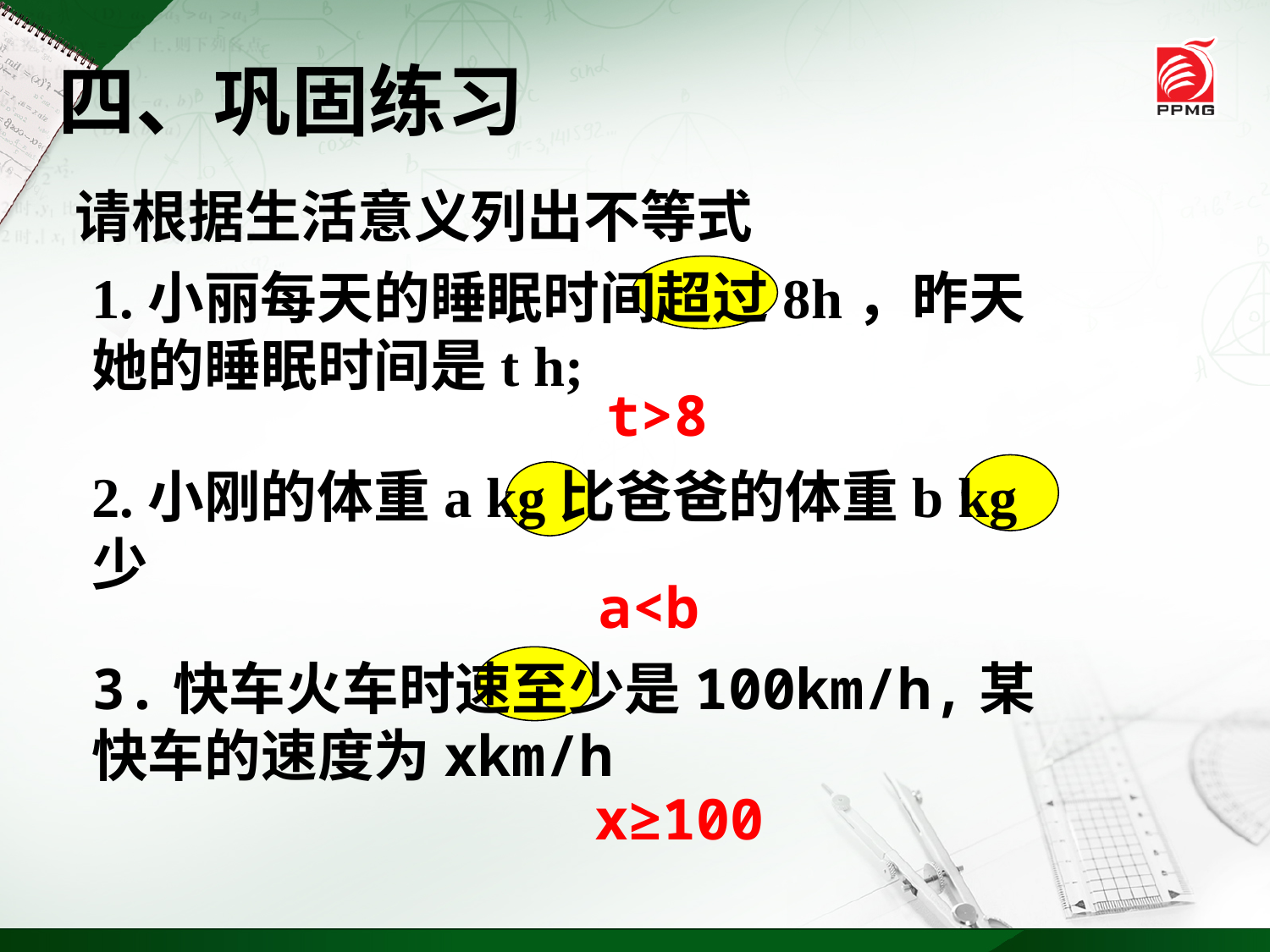

四、巩固练习
请根据生活意义列出不等式
1.小丽每天的睡眠时间超过8h，昨天她的睡眠时间是t h;

t>8
2.小刚的体重a kg比爸爸的体重b kg少

a<b
3.快车火车时速至少是100km/h,某快车的速度为xkm/h

x≥100